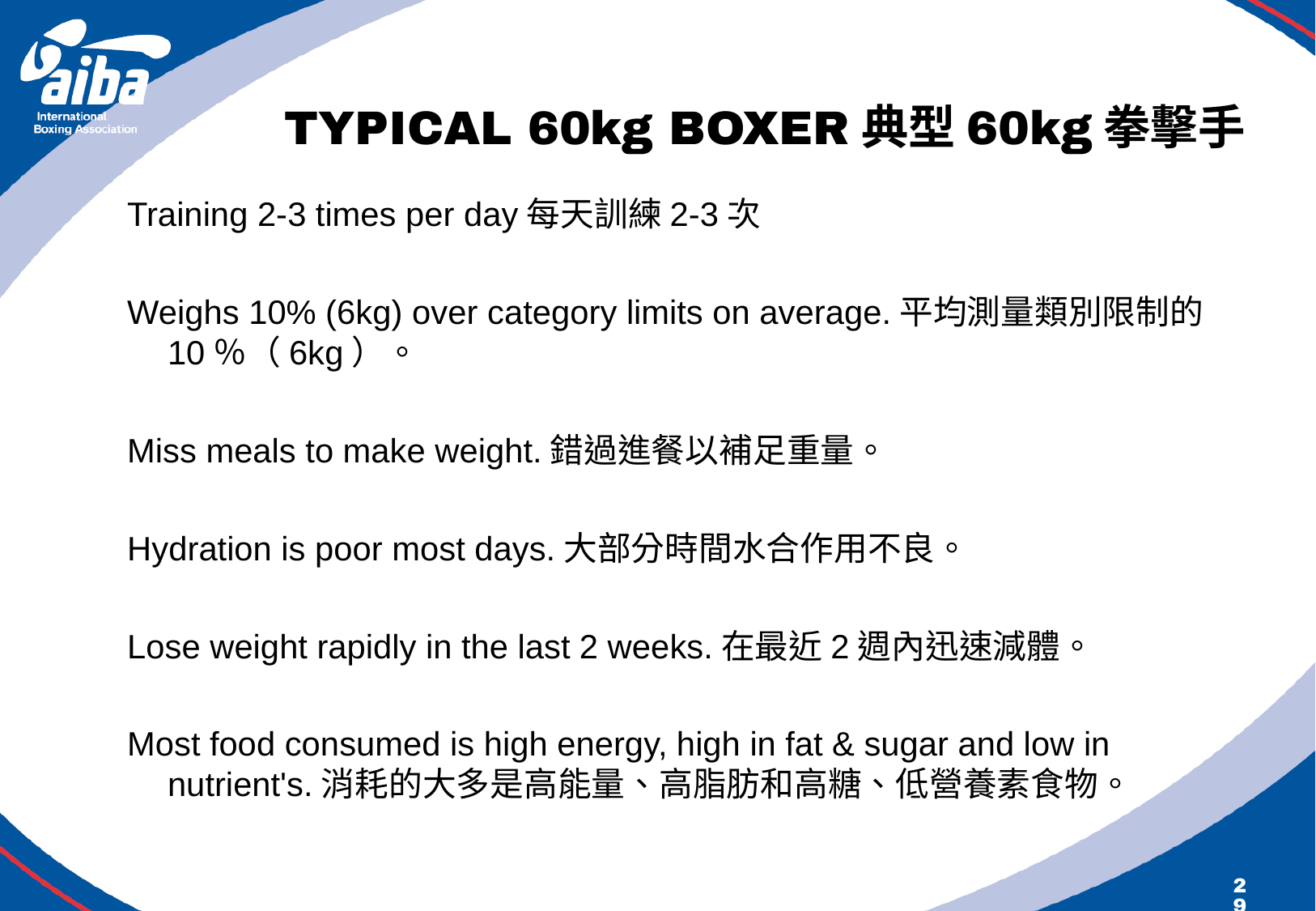

# TYPICAL 60kg BOXER典型60kg拳擊手
Training 2-3 times per day每天訓練2-3次

Weighs 10% (6kg) over category limits on average.平均測量類別限制的10％（6kg）。

Miss meals to make weight.錯過進餐以補足重量。

Hydration is poor most days.大部分時間水合作用不良。

Lose weight rapidly in the last 2 weeks.在最近2週內迅速減體。

Most food consumed is high energy, high in fat & sugar and low in nutrient's.消耗的大多是高能量、高脂肪和高糖、低營養素食物。
291